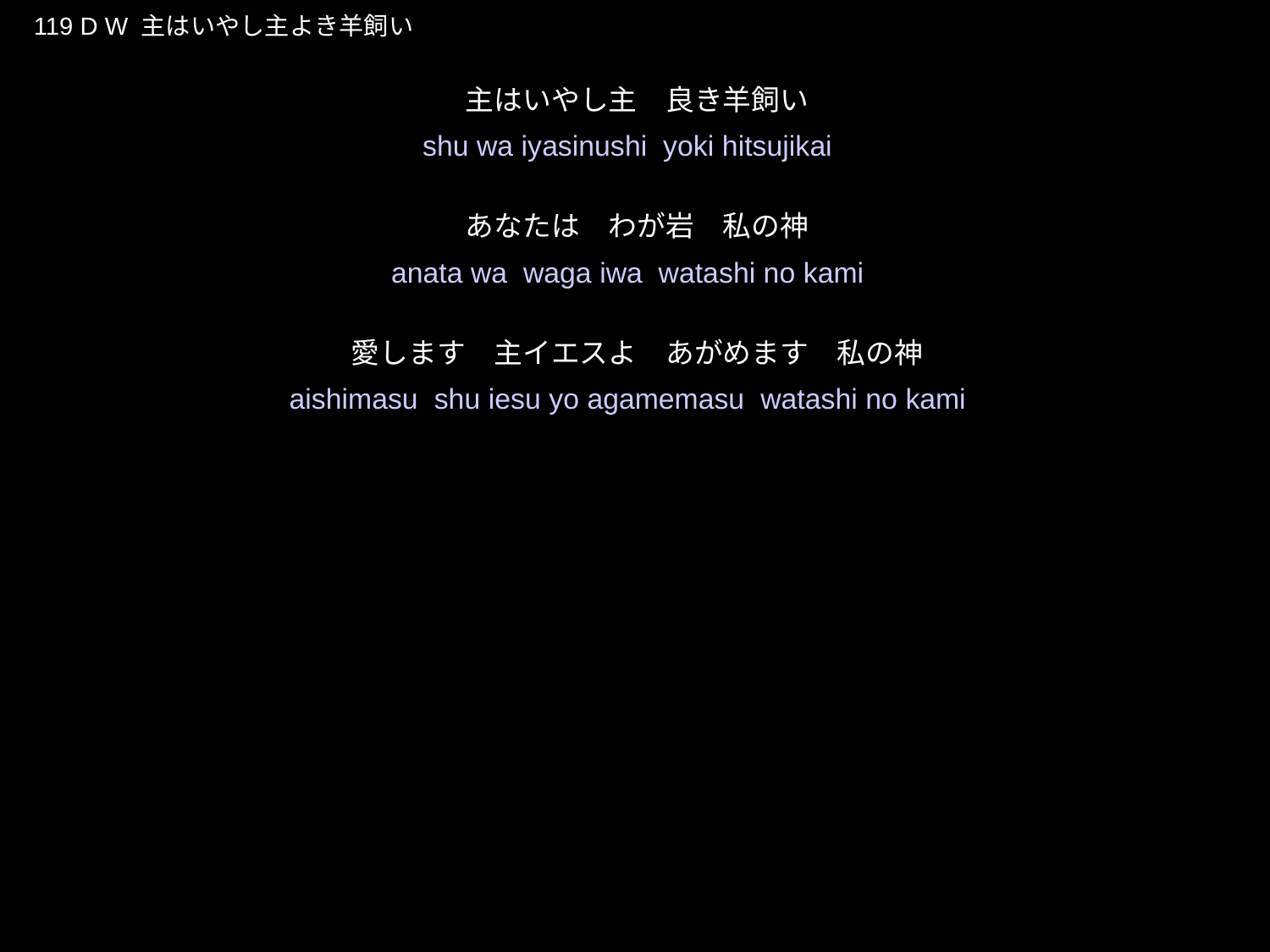

しゅはいやしぬしよきひつじかい
★W
119 D W 主はいやし主よき羊飼い
主はいやし主　良き羊飼い
あなたは　わが岩　私の神
愛します　主イエスよ　あがめます　私の神
★１
shu wa iyasinushi  yoki hitsujikai
anata wa  waga iwa  watashi no kami
aishimasu  shu iesu yo agamemasu  watashi no kami